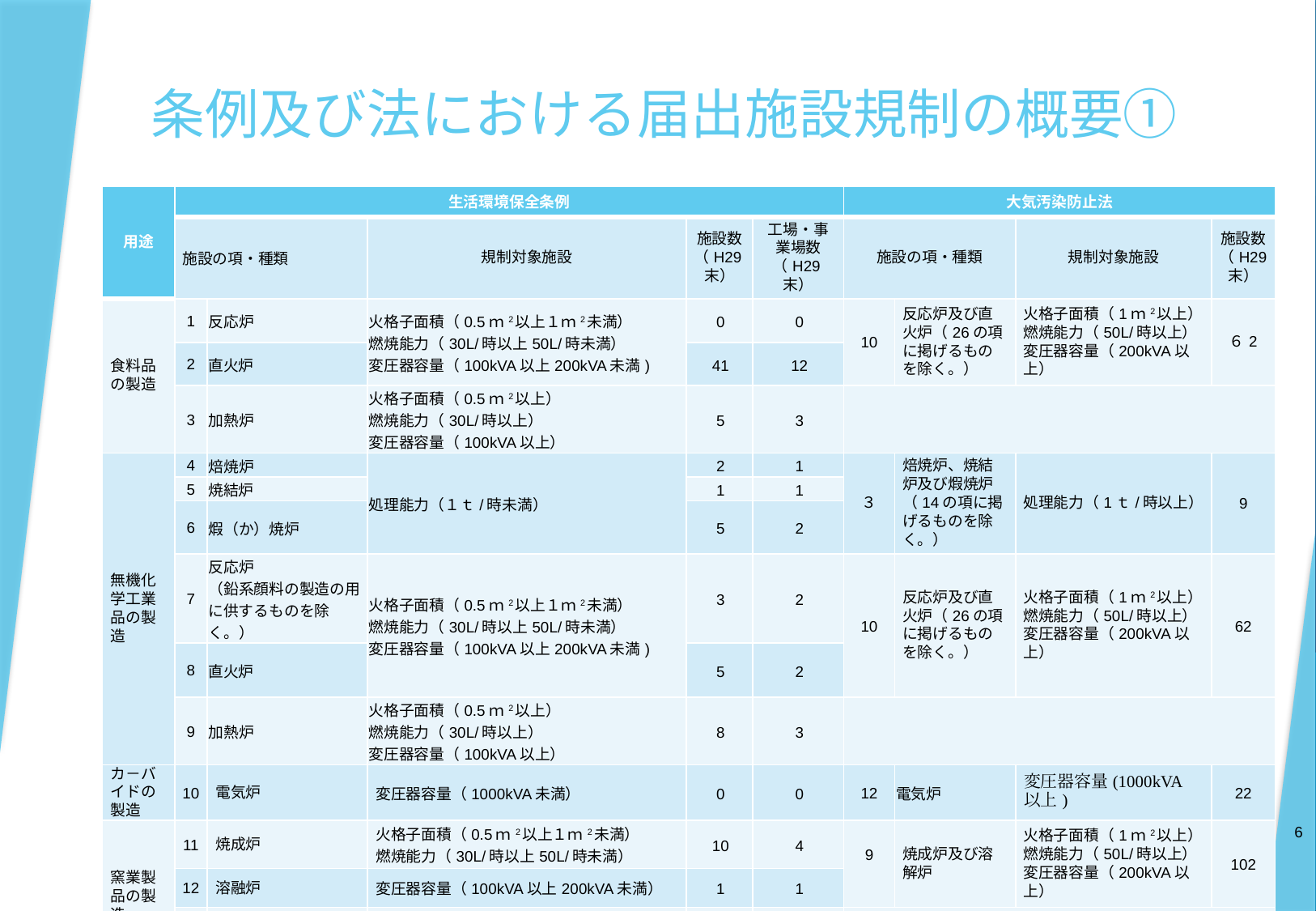

# 条例及び法における届出施設規制の概要①
| 用途 | 生活環境保全条例 |  |  |  |  | 大気汚染防止法 |  |  |  |
| --- | --- | --- | --- | --- | --- | --- | --- | --- | --- |
|  | 施設の項・種類 |  | 規制対象施設 | 施設数 （H29末） | 工場・事業場数（H29末） | 施設の項・種類 |  | 規制対象施設 | 施設数 （H29末） |
| 食料品の製造 | 1 | 反応炉 | 火格子面積（0.5ｍ2以上１ｍ2未満） 燃焼能力（30L/時以上50L/時未満） 変圧器容量（100kVA以上200kVA未満) | 0 | 0 | 10 | 反応炉及び直火炉（26の項に掲げるものを除く。） | 火格子面積（1ｍ2以上） 燃焼能力（50L/時以上） 変圧器容量（200kVA以上） | ６2 |
|  | 2 | 直火炉 |  | 41 | 12 |  |  |  |  |
|  | 3 | 加熱炉 | 火格子面積（0.5ｍ2以上） 燃焼能力（30L/時以上） 変圧器容量（100kVA以上） | 5 | 3 |  |  |  |  |
| 無機化学工業品の製造 | 4 | 焙焼炉 | 処理能力（１ｔ/時未満） | 2 | 1 | ３ | 焙焼炉、焼結炉及び煆焼炉（14の項に掲げるものを除く。） | 処理能力（1ｔ/時以上） | 9 |
|  | 5 | 焼結炉 |  | 1 | 1 |  |  |  |  |
|  | 6 | 煆（か）焼炉 |  | 5 | 2 |  |  |  |  |
|  | 7 | 反応炉 （鉛系顔料の製造の用に供するものを除く。） | 火格子面積（0.5ｍ2以上１ｍ2未満） 燃焼能力（30L/時以上50L/時未満） 変圧器容量（100kVA以上200kVA未満) | 3 | 2 | 10 | 反応炉及び直火炉（26の項に掲げるものを除く。） | 火格子面積（1ｍ2以上） 燃焼能力（50L/時以上） 変圧器容量（200kVA以上） | 62 |
|  | 8 | 直火炉 |  | 5 | 2 |  |  |  |  |
|  | 9 | 加熱炉 | 火格子面積（0.5ｍ2以上） 燃焼能力（30L/時以上） 変圧器容量（100kVA以上） | 8 | 3 |  |  |  |  |
| カ－バイドの製造 | 10 | 電気炉 | 変圧器容量（1000kVA未満） | 0 | 0 | 12 | 電気炉 | 変圧器容量(1000kVA以上) | 22 |
| 窯業製品の製造 | 11 | 焼成炉 | 火格子面積（0.5ｍ2以上１ｍ2未満） 燃焼能力（30L/時以上50L/時未満） | 10 | 4 | 9 | 焼成炉及び溶解炉 | 火格子面積（1ｍ2以上） 燃焼能力（50L/時以上） 変圧器容量（200kVA以上） | 102 |
|  | 12 | 溶融炉 | 変圧器容量（100kVA以上200kVA未満） | 1 | 1 |  |  |  |  |
|  | 13 | 加熱炉 | 火格子面積（0.5ｍ2以上） 燃焼能力（30L/時以上） 変圧器容量（100kVA以上） | 9 | 4 |  |  |  |  |

6